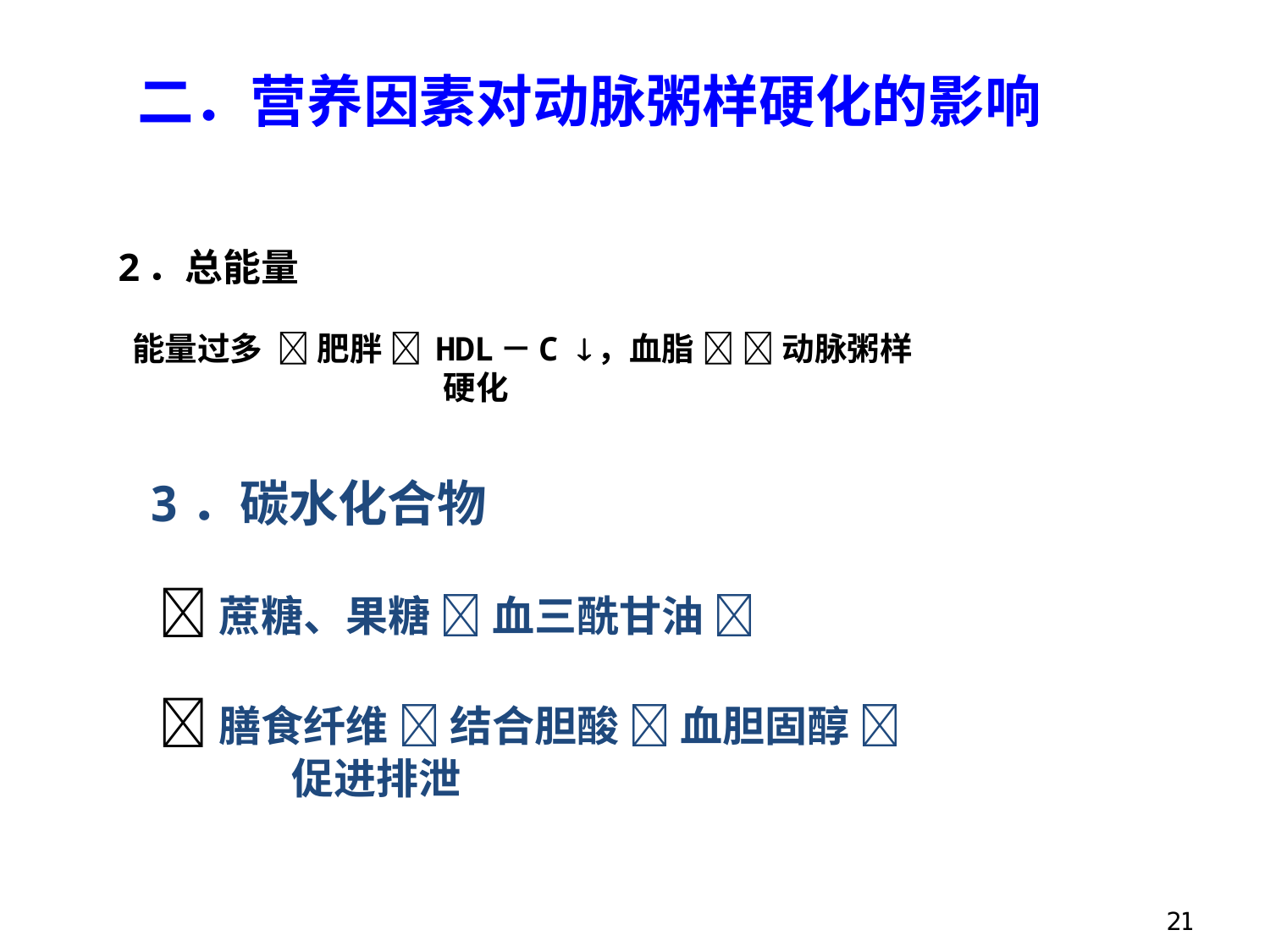

二．营养因素对动脉粥样硬化的影响
2．总能量
  能量过多  → 肥胖 → HDL－C ↓，血脂 ↑ → 动脉粥样
                                            硬化
3．碳水化合物
 • 蔗糖、果糖 → 血三酰甘油 ↑
 • 膳食纤维 → 结合胆酸 → 血胆固醇 ↓
               促进排泄
21